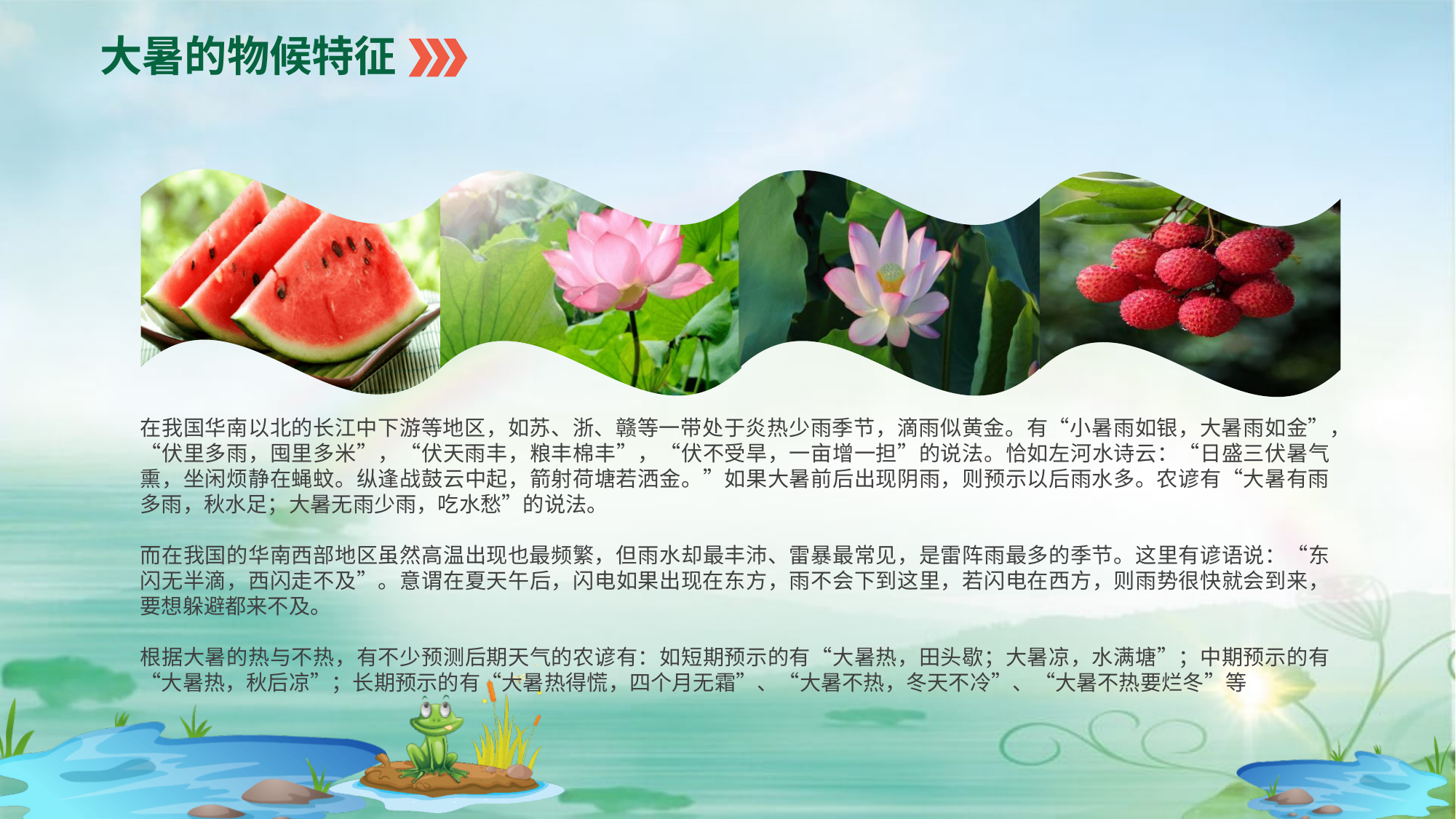

大暑的物候特征

在我国华南以北的长江中下游等地区，如苏、浙、赣等一带处于炎热少雨季节，滴雨似黄金。有“小暑雨如银，大暑雨如金”，“伏里多雨，囤里多米”，“伏天雨丰，粮丰棉丰”，“伏不受旱，一亩增一担”的说法。恰如左河水诗云：“日盛三伏暑气熏，坐闲烦静在蝇蚊。纵逢战鼓云中起，箭射荷塘若洒金。”如果大暑前后出现阴雨，则预示以后雨水多。农谚有“大暑有雨多雨，秋水足；大暑无雨少雨，吃水愁”的说法。

而在我国的华南西部地区虽然高温出现也最频繁，但雨水却最丰沛、雷暴最常见，是雷阵雨最多的季节。这里有谚语说：“东闪无半滴，西闪走不及”。意谓在夏天午后，闪电如果出现在东方，雨不会下到这里，若闪电在西方，则雨势很快就会到来，要想躲避都来不及。

根据大暑的热与不热，有不少预测后期天气的农谚有：如短期预示的有“大暑热，田头歇；大暑凉，水满塘”；中期预示的有“大暑热，秋后凉”；长期预示的有“大暑热得慌，四个月无霜”、“大暑不热，冬天不冷”、“大暑不热要烂冬”等